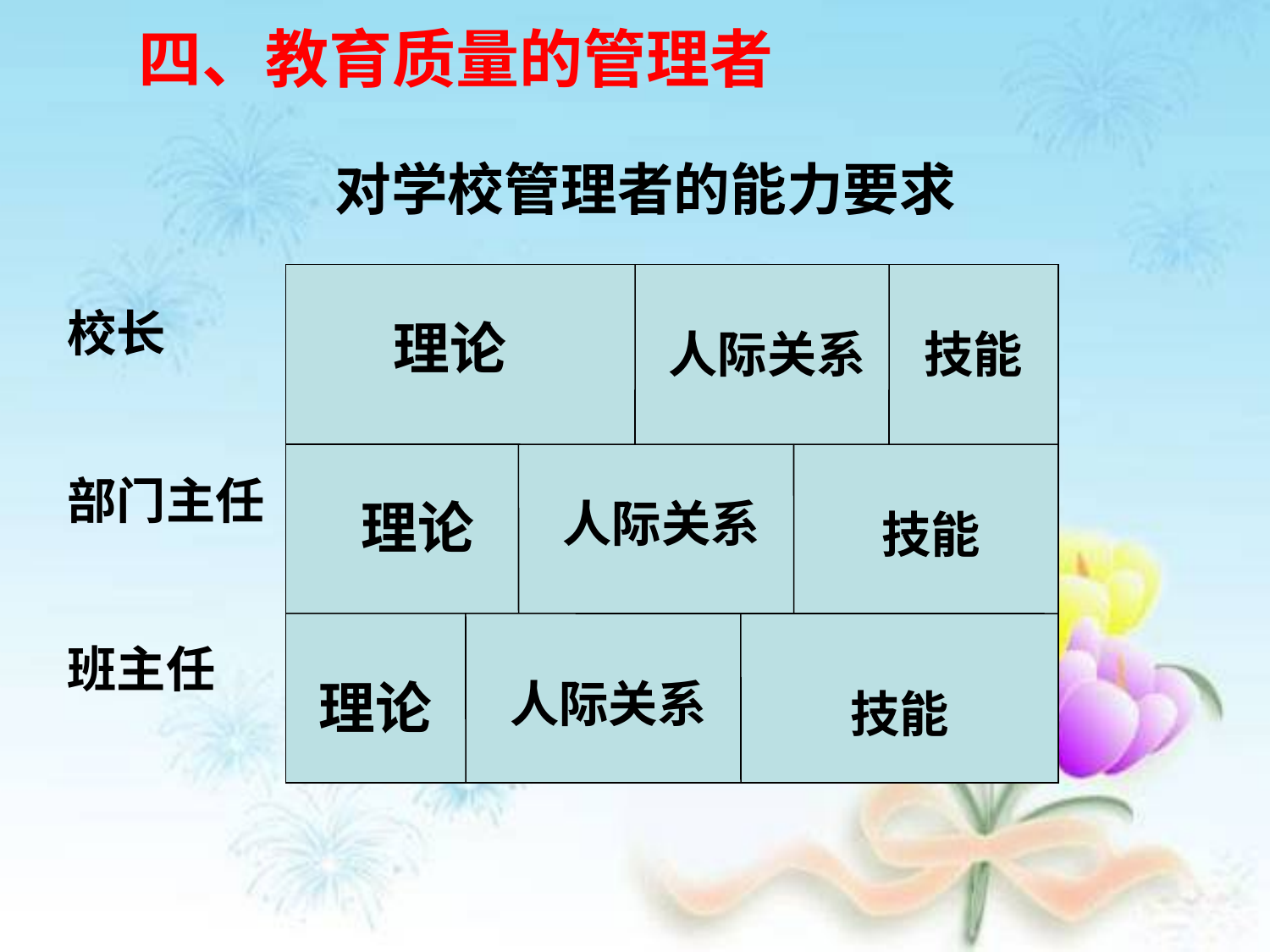

四、教育质量的管理者
对学校管理者的能力要求

校长

部门主任

班主任
理论
人际关系
技能

理论
人际关系
技能

理论
人际关系
技能